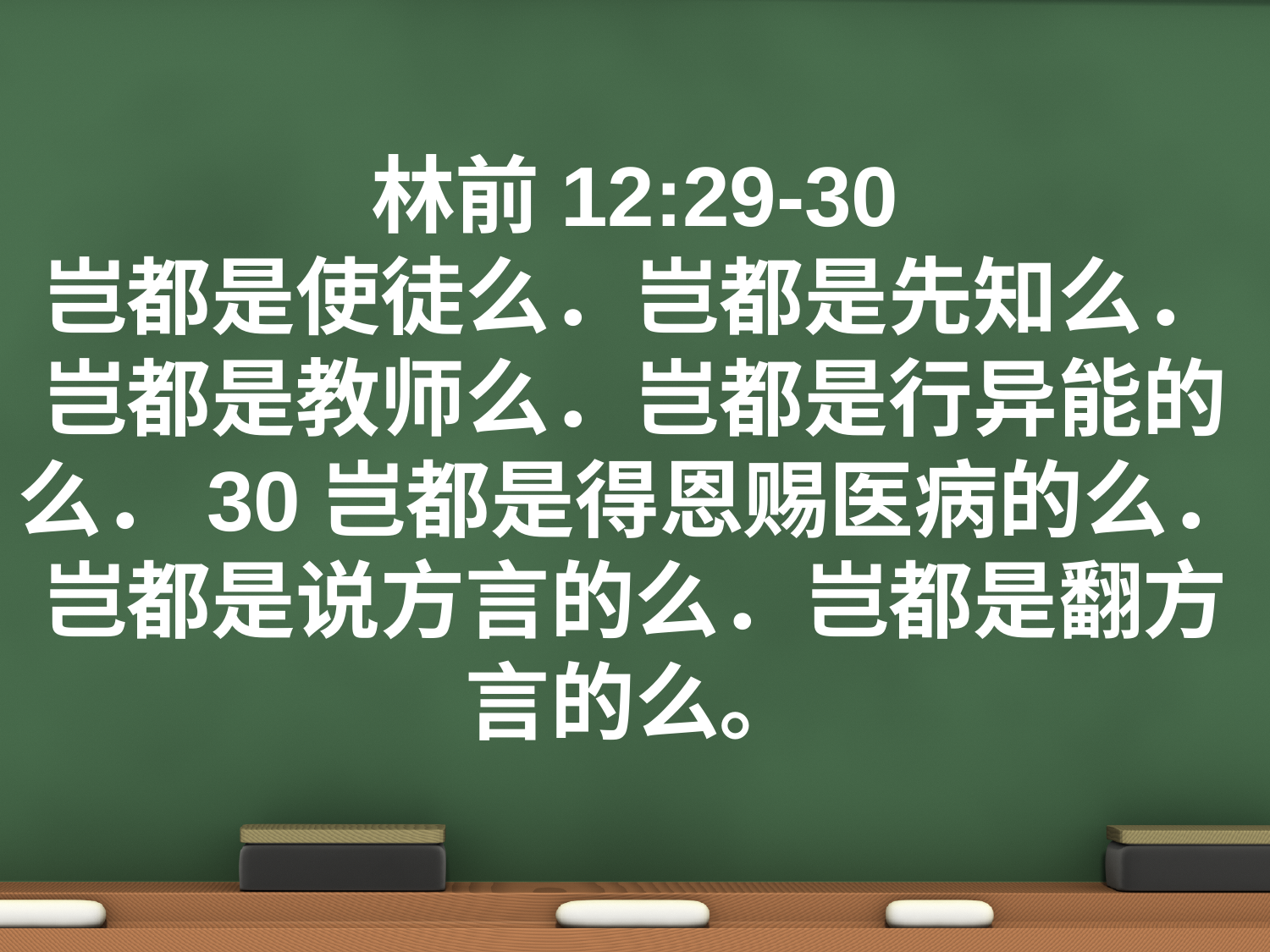

林前12:29-30
岂都是使徒么．岂都是先知么．岂都是教师么．岂都是行异能的么．30岂都是得恩赐医病的么．岂都是说方言的么．岂都是翻方言的么。